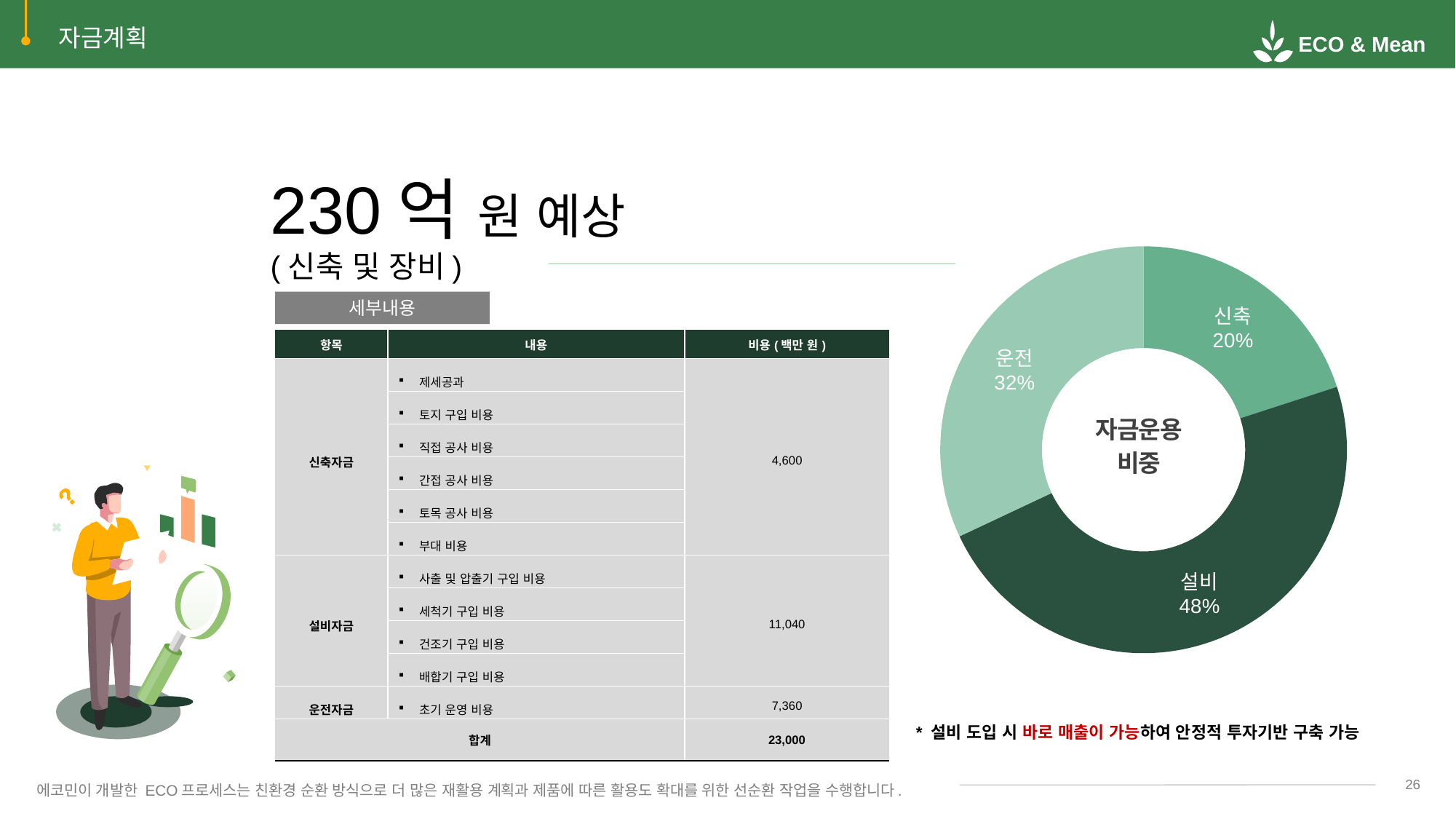

자금계획
230억 원 예상
(신축 및 장비)

### Chart: 자금운용
비중

| Category | 판매 |
|---|---|
|  | 20.0 |
|  | 48.0 |
|  | 32.0 |
세부내용
| 항목 | 내용 | 비용(백만 원) |
| --- | --- | --- |
| 신축자금 | 제세공과 | 4,600 |
|  | 토지 구입 비용 |  |
|  | 직접 공사 비용 |  |
|  | 간접 공사 비용 |  |
|  | 토목 공사 비용 |  |
|  | 부대 비용 |  |
| 설비자금 | 사출 및 압출기 구입 비용 | 11,040 |
|  | 세척기 구입 비용 |  |
|  | 건조기 구입 비용 |  |
|  | 배합기 구입 비용 |  |
| 운전자금 | 초기 운영 비용 | 7,360 |
| 합계 |  | 23,000 |

* 설비 도입 시 바로 매출이 가능하여 안정적 투자기반 구축 가능